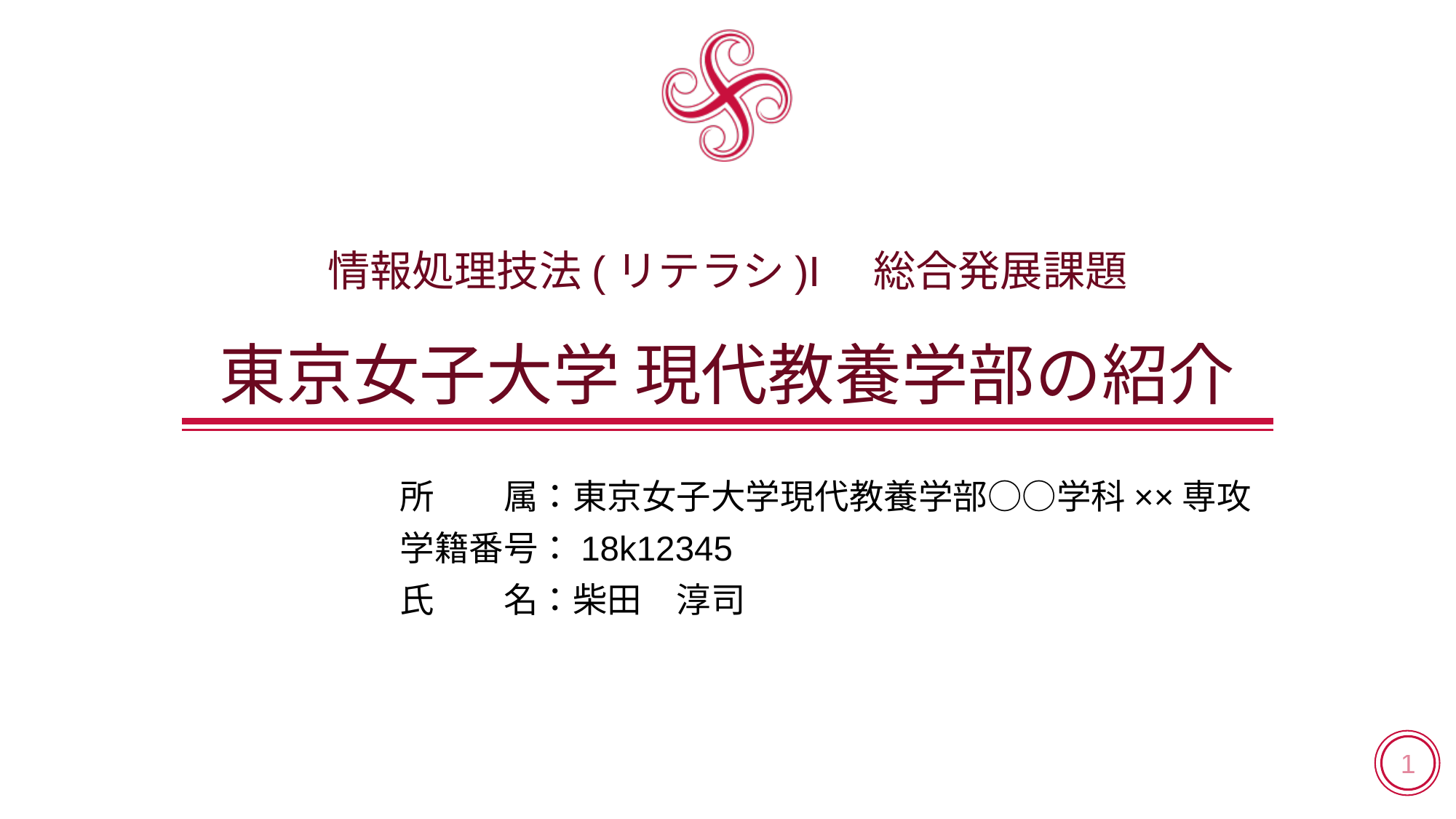

# 情報処理技法(リテラシ)I　総合発展課題 東京女子大学 現代教養学部の紹介
		所　　属：東京女子大学現代教養学部○○学科××専攻
		学籍番号：18k12345
		氏　　名：柴田　淳司